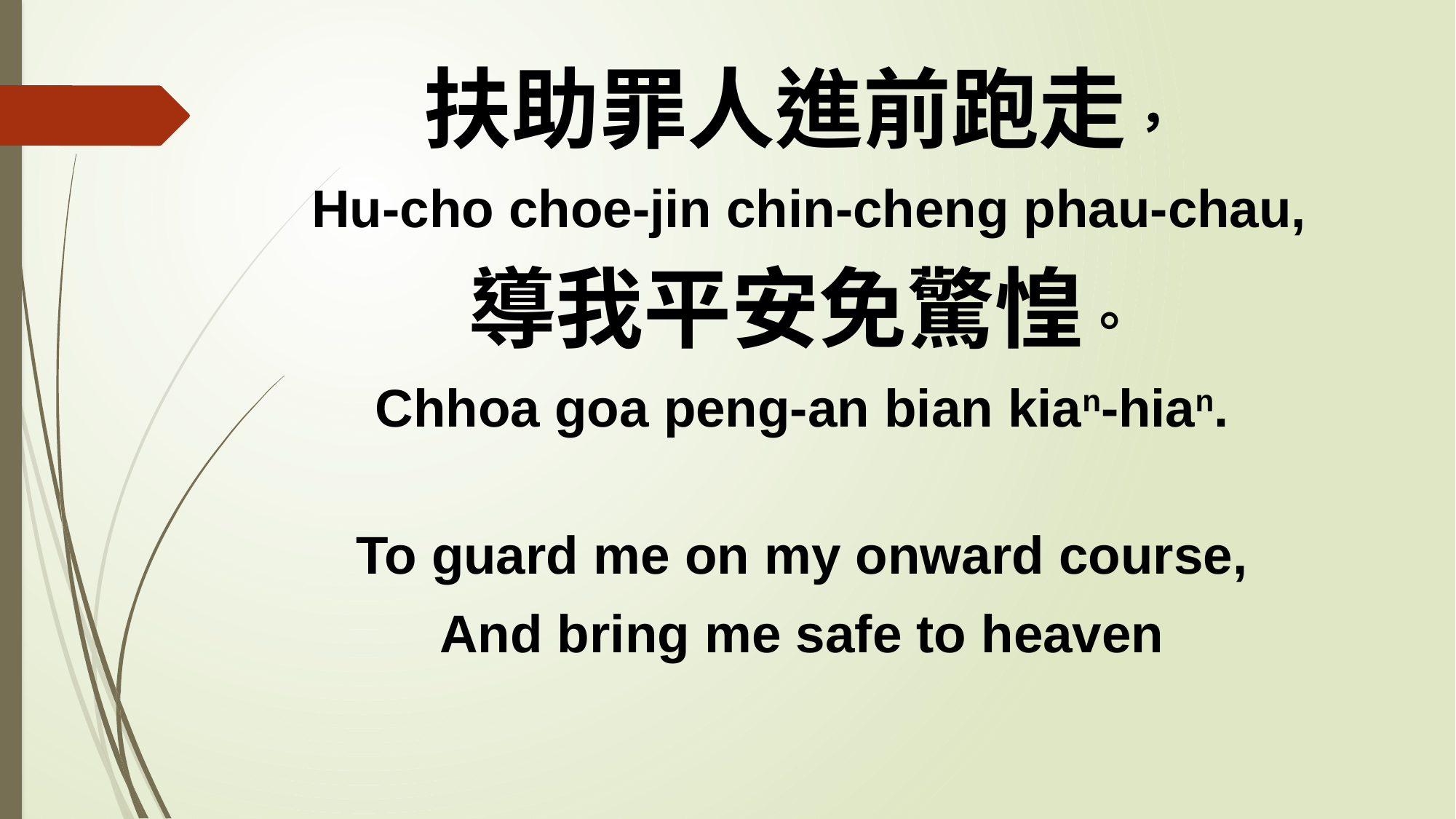

扶助罪人進前跑走，
 Hu-cho choe-jin chin-cheng phau-chau,
導我平安免驚惶。
Chhoa goa peng-an bian kian-hian.

To guard me on my onward course,
And bring me safe to heaven